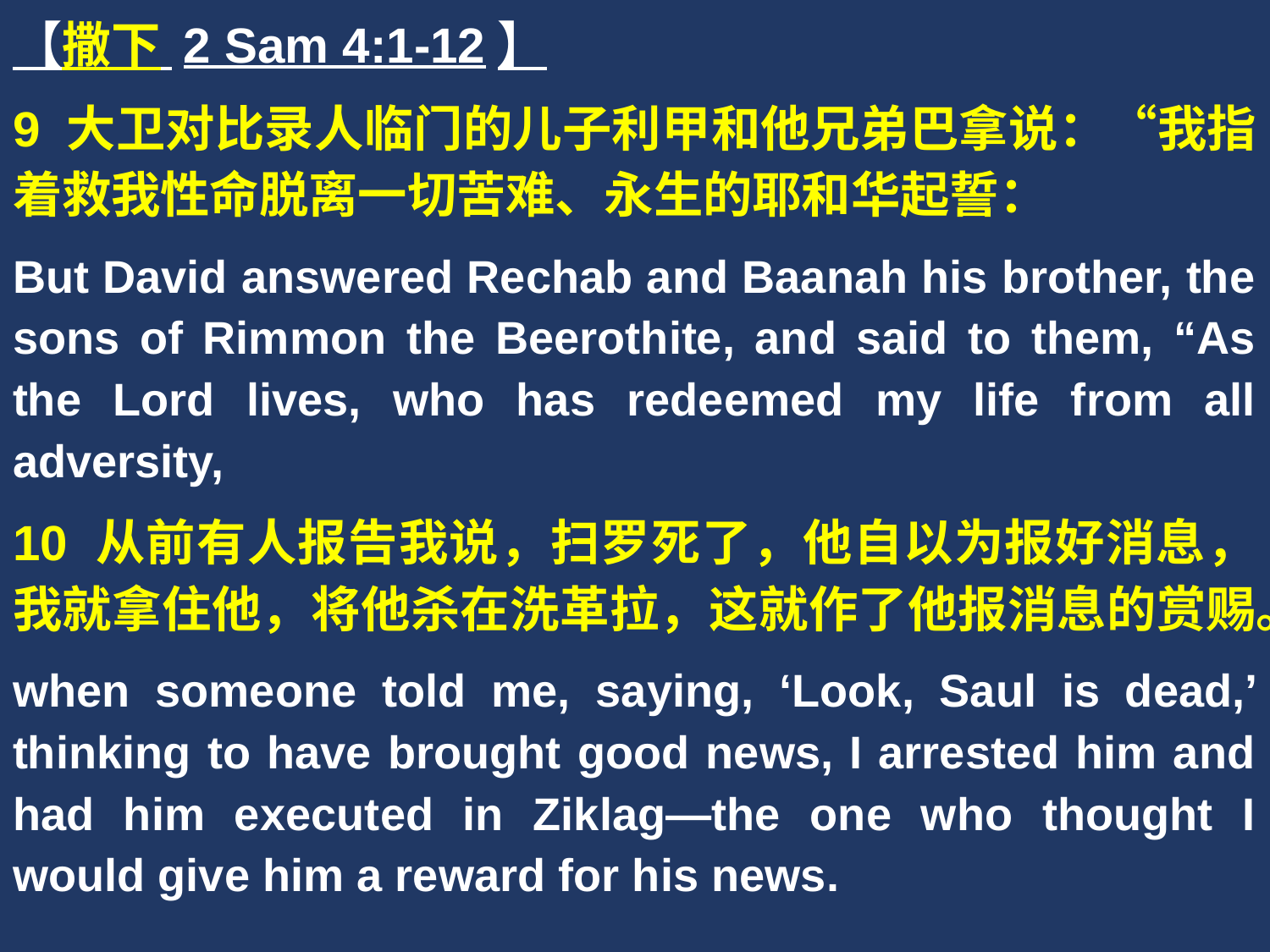

【撒下 2 Sam 4:1-12】
9 大卫对比录人临门的儿子利甲和他兄弟巴拿说：“我指着救我性命脱离一切苦难、永生的耶和华起誓：
But David answered Rechab and Baanah his brother, the sons of Rimmon the Beerothite, and said to them, “As the Lord lives, who has redeemed my life from all adversity,
10 从前有人报告我说，扫罗死了，他自以为报好消息，我就拿住他，将他杀在洗革拉，这就作了他报消息的赏赐。
when someone told me, saying, ‘Look, Saul is dead,’ thinking to have brought good news, I arrested him and had him executed in Ziklag—the one who thought I would give him a reward for his news.